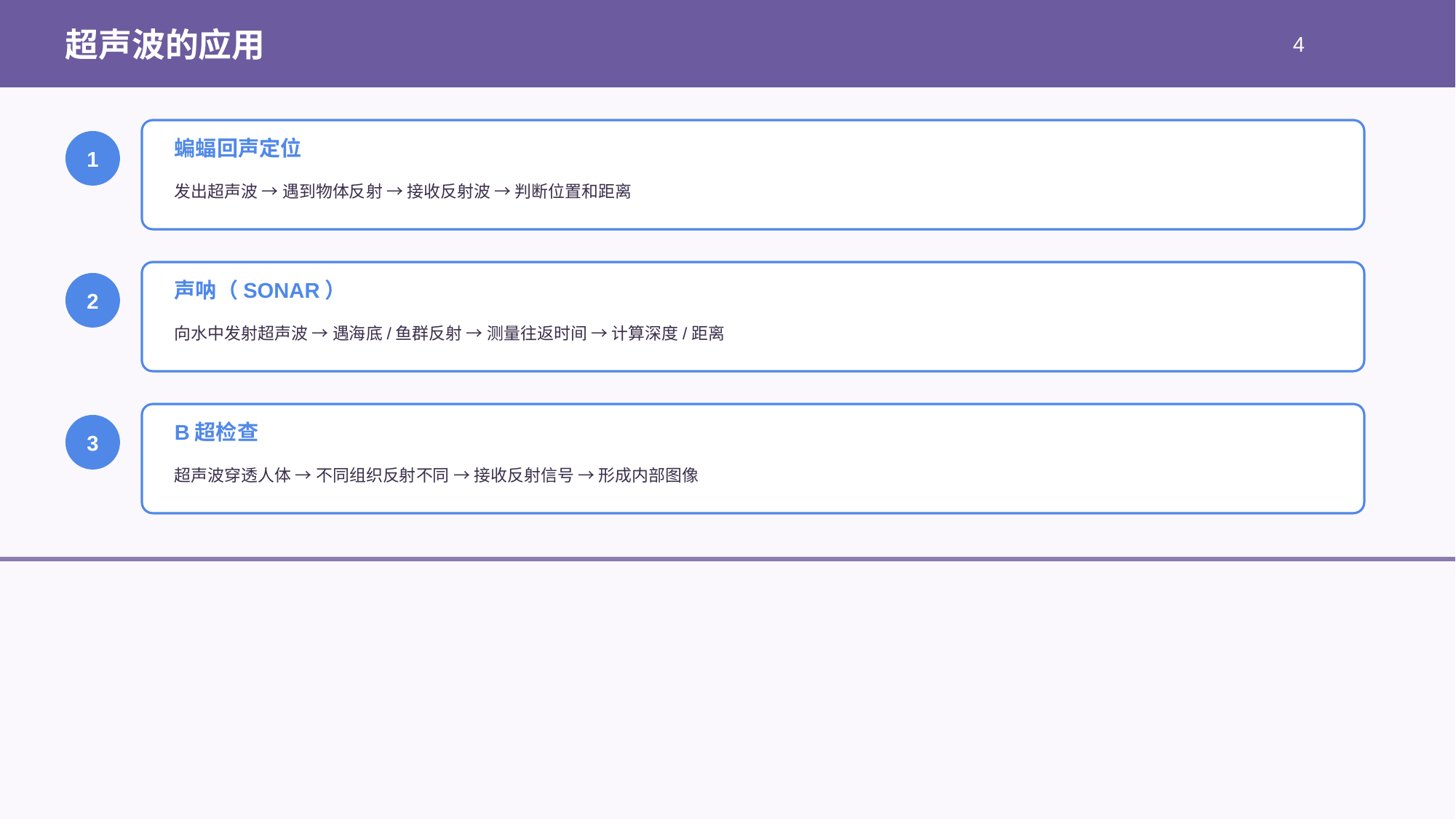

超声波的应用
4

蝙蝠回声定位

1
发出超声波 → 遇到物体反射 → 接收反射波 → 判断位置和距离

声呐（SONAR）

2
向水中发射超声波 → 遇海底/鱼群反射 → 测量往返时间 → 计算深度/距离

B超检查

3
超声波穿透人体 → 不同组织反射不同 → 接收反射信号 → 形成内部图像